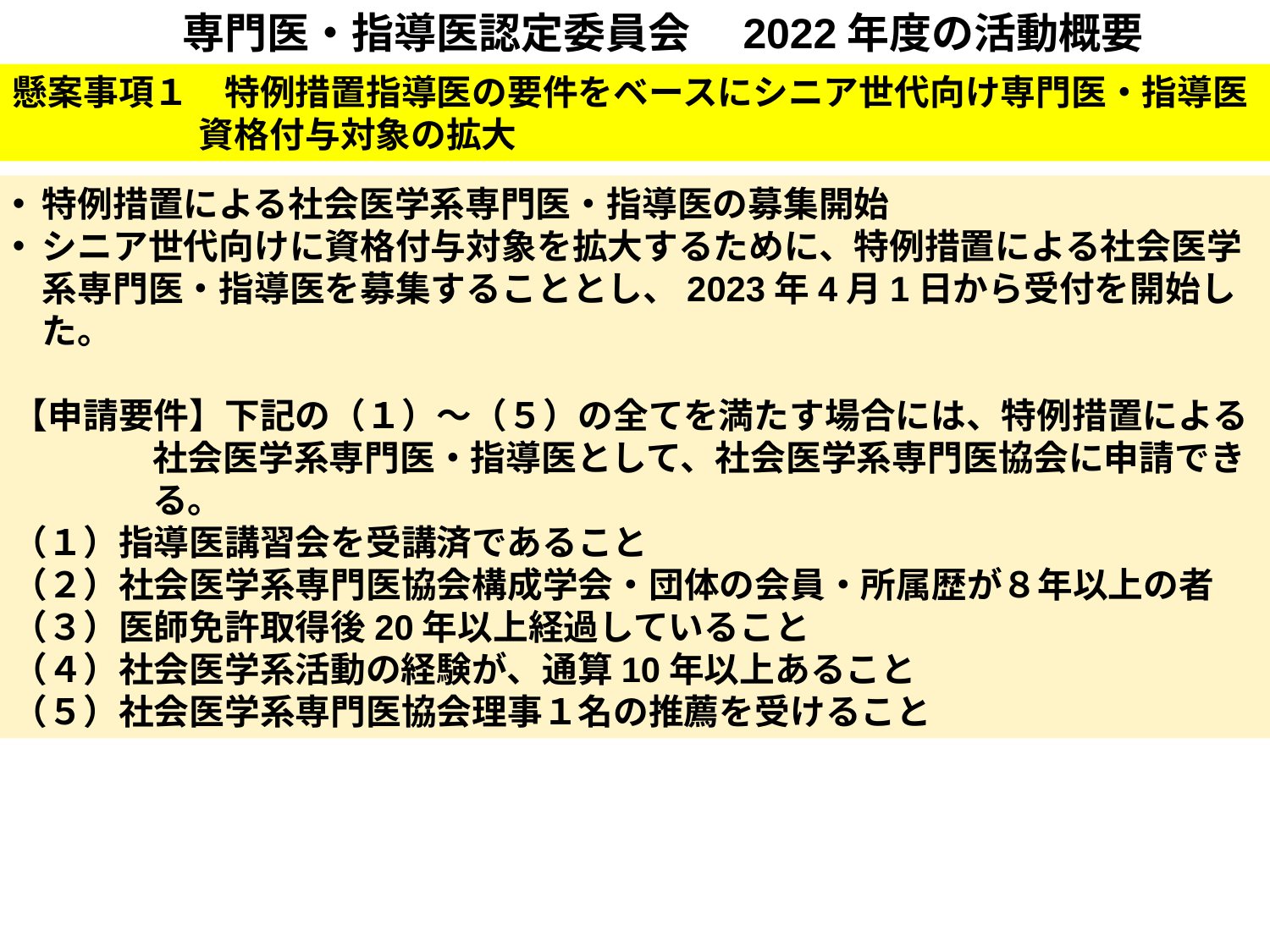

専門医・指導医認定委員会　2022年度の活動概要
懸案事項１　特例措置指導医の要件をベースにシニア世代向け専門医・指導医資格付与対象の拡大
特例措置による社会医学系専門医・指導医の募集開始
シニア世代向けに資格付与対象を拡大するために、特例措置による社会医学系専門医・指導医を募集することとし、2023年4月1日から受付を開始した。

【申請要件】下記の（１）～（５）の全てを満たす場合には、特例措置による社会医学系専門医・指導医として、社会医学系専門医協会に申請できる。
（１）指導医講習会を受講済であること
（２）社会医学系専門医協会構成学会・団体の会員・所属歴が８年以上の者
（３）医師免許取得後20年以上経過していること
（４）社会医学系活動の経験が、通算10年以上あること
（５）社会医学系専門医協会理事１名の推薦を受けること